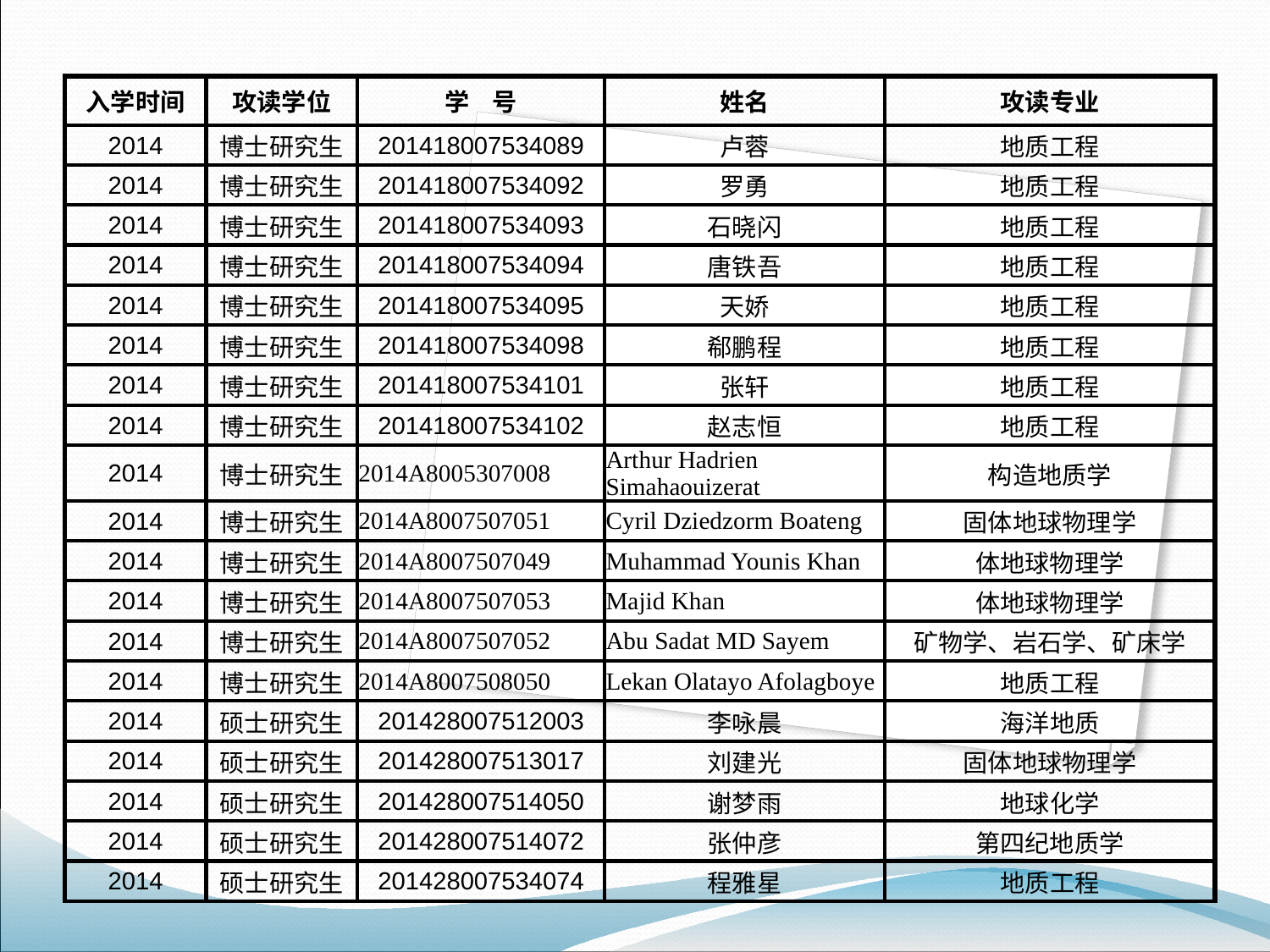

| 入学时间 | 攻读学位 | 学 号 | 姓名 | 攻读专业 |
| --- | --- | --- | --- | --- |
| 2014 | 博士研究生 | 201418007534089 | 卢蓉 | 地质工程 |
| 2014 | 博士研究生 | 201418007534092 | 罗勇 | 地质工程 |
| 2014 | 博士研究生 | 201418007534093 | 石晓闪 | 地质工程 |
| 2014 | 博士研究生 | 201418007534094 | 唐铁吾 | 地质工程 |
| 2014 | 博士研究生 | 201418007534095 | 天娇 | 地质工程 |
| 2014 | 博士研究生 | 201418007534098 | 郗鹏程 | 地质工程 |
| 2014 | 博士研究生 | 201418007534101 | 张轩 | 地质工程 |
| 2014 | 博士研究生 | 201418007534102 | 赵志恒 | 地质工程 |
| 2014 | 博士研究生 | 2014A8005307008 | Arthur Hadrien Simahaouizerat | 构造地质学 |
| 2014 | 博士研究生 | 2014A8007507051 | Cyril Dziedzorm Boateng | 固体地球物理学 |
| 2014 | 博士研究生 | 2014A8007507049 | Muhammad Younis Khan | 体地球物理学 |
| 2014 | 博士研究生 | 2014A8007507053 | Majid Khan | 体地球物理学 |
| 2014 | 博士研究生 | 2014A8007507052 | Abu Sadat MD Sayem | 矿物学、岩石学、矿床学 |
| 2014 | 博士研究生 | 2014A8007508050 | Lekan Olatayo Afolagboye | 地质工程 |
| 2014 | 硕士研究生 | 201428007512003 | 李咏晨 | 海洋地质 |
| 2014 | 硕士研究生 | 201428007513017 | 刘建光 | 固体地球物理学 |
| 2014 | 硕士研究生 | 201428007514050 | 谢梦雨 | 地球化学 |
| 2014 | 硕士研究生 | 201428007514072 | 张仲彦 | 第四纪地质学 |
| 2014 | 硕士研究生 | 201428007534074 | 程雅星 | 地质工程 |